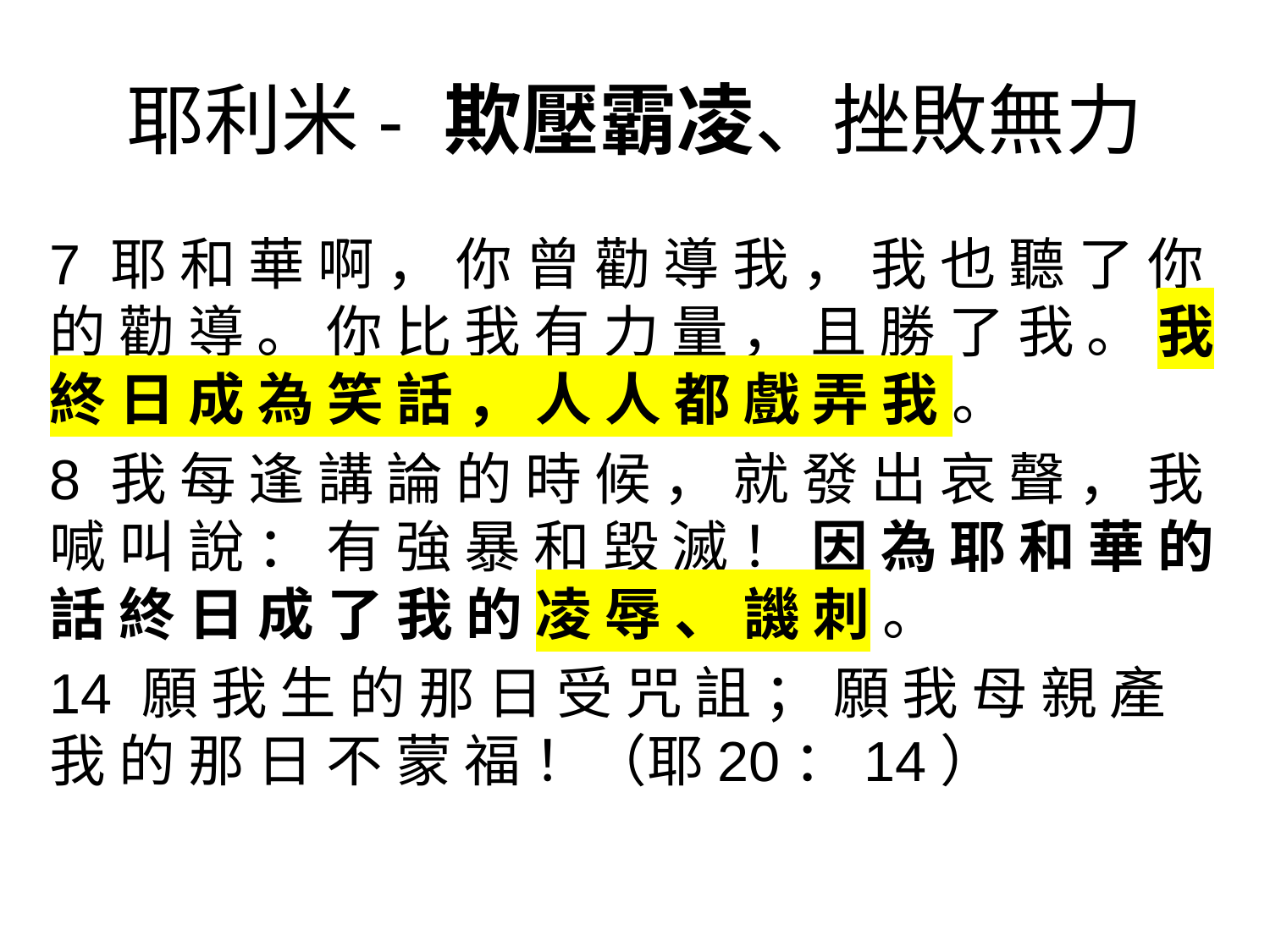

# 耶利米- 欺壓霸凌、挫敗無力
7 耶 和 華 啊 ， 你 曾 勸 導 我 ， 我 也 聽 了 你 的 勸 導 。 你 比 我 有 力 量 ， 且 勝 了 我 。 我 終 日 成 為 笑 話 ， 人 人 都 戲 弄 我 。
8 我 每 逢 講 論 的 時 候 ， 就 發 出 哀 聲 ， 我 喊 叫 說 ： 有 強 暴 和 毀 滅 ！ 因 為 耶 和 華 的 話 終 日 成 了 我 的 凌 辱 、 譏 刺 。
14 願 我 生 的 那 日 受 咒 詛 ； 願 我 母 親 產 我 的 那 日 不 蒙 福 ！（耶20：14）